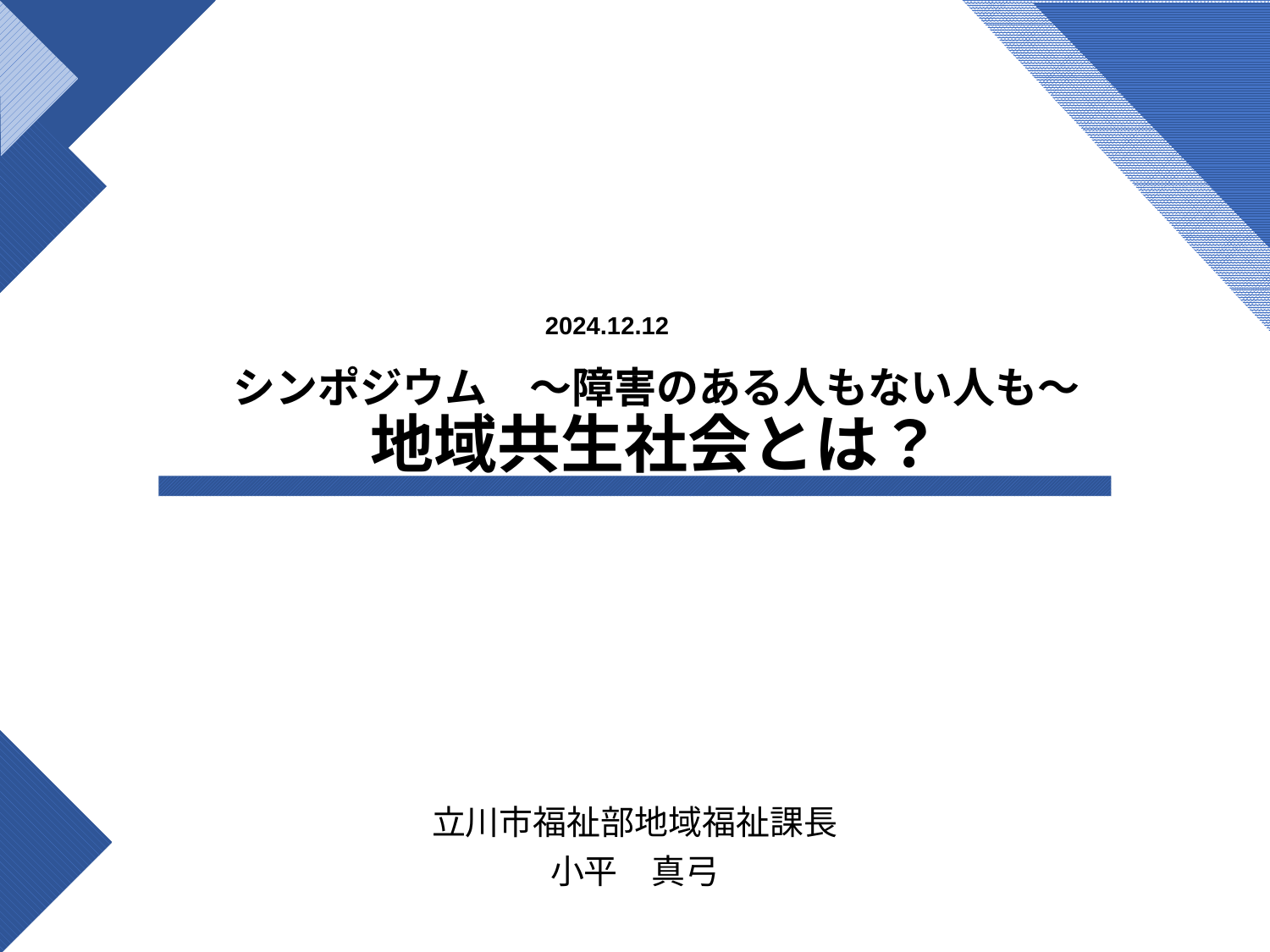

# 2024.12.12　　 　シンポジウム　～障害のある人もない人も～ 　地域共生社会とは？

立川市福祉部地域福祉課長
小平　真弓